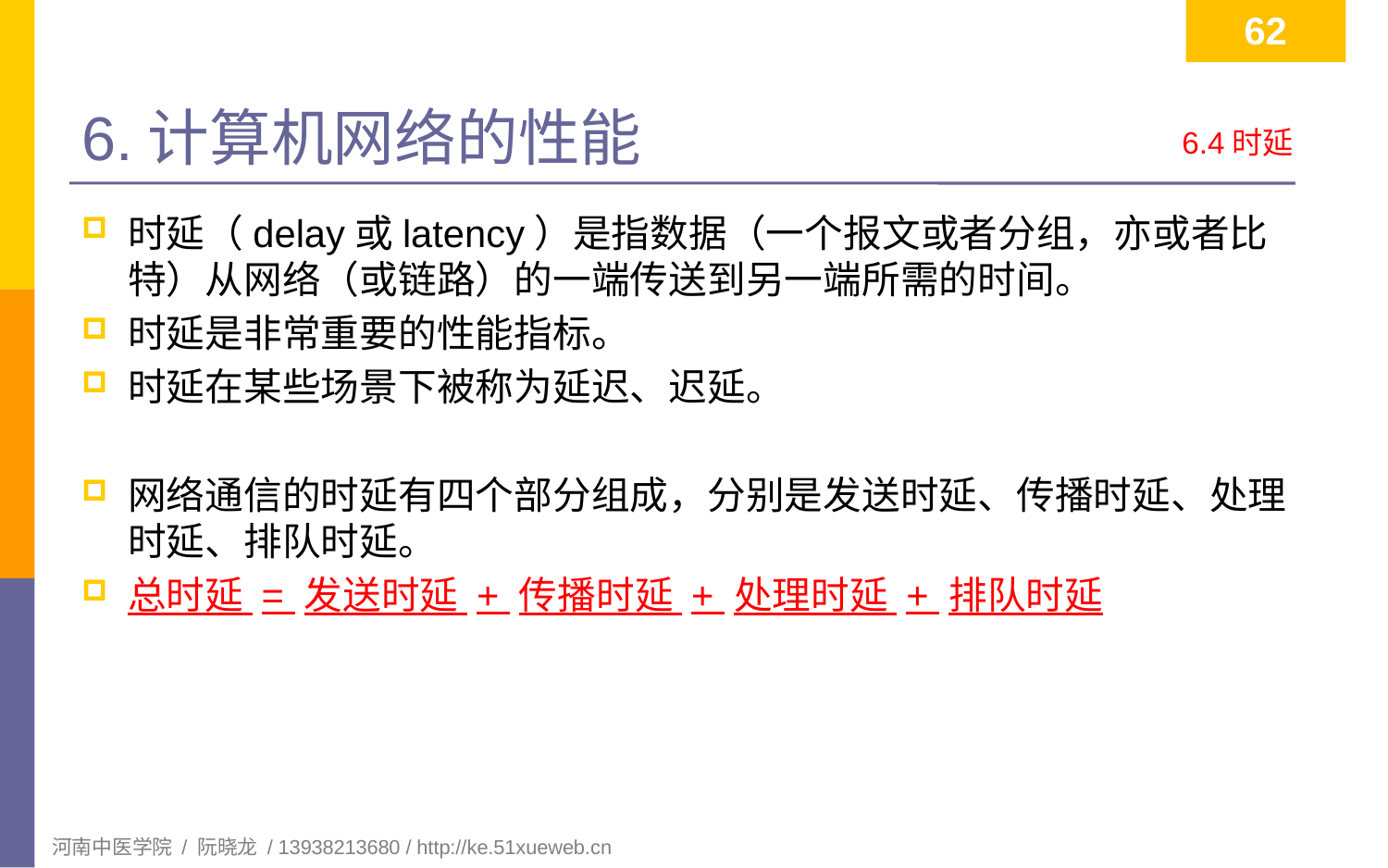

62
# 6.计算机网络的性能
6.4时延
时延（delay或latency）是指数据（一个报文或者分组，亦或者比特）从网络（或链路）的一端传送到另一端所需的时间。
时延是非常重要的性能指标。
时延在某些场景下被称为延迟、迟延。

网络通信的时延有四个部分组成，分别是发送时延、传播时延、处理时延、排队时延。
总时延 = 发送时延 + 传播时延 + 处理时延 + 排队时延